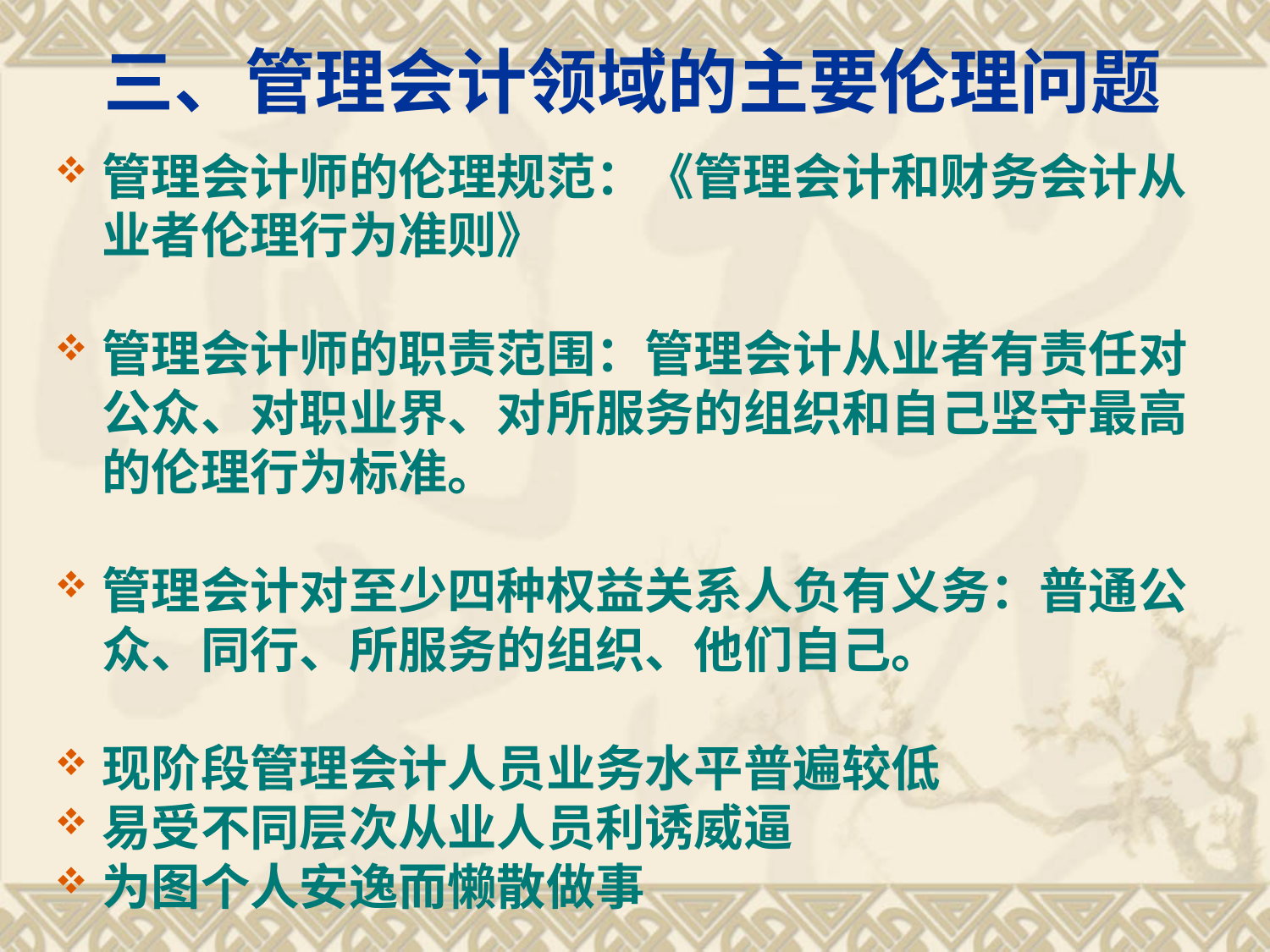

三、管理会计领域的主要伦理问题
管理会计师的伦理规范：《管理会计和财务会计从业者伦理行为准则》

管理会计师的职责范围：管理会计从业者有责任对公众、对职业界、对所服务的组织和自己坚守最高的伦理行为标准。

管理会计对至少四种权益关系人负有义务：普通公众、同行、所服务的组织、他们自己。

现阶段管理会计人员业务水平普遍较低
易受不同层次从业人员利诱威逼
为图个人安逸而懒散做事